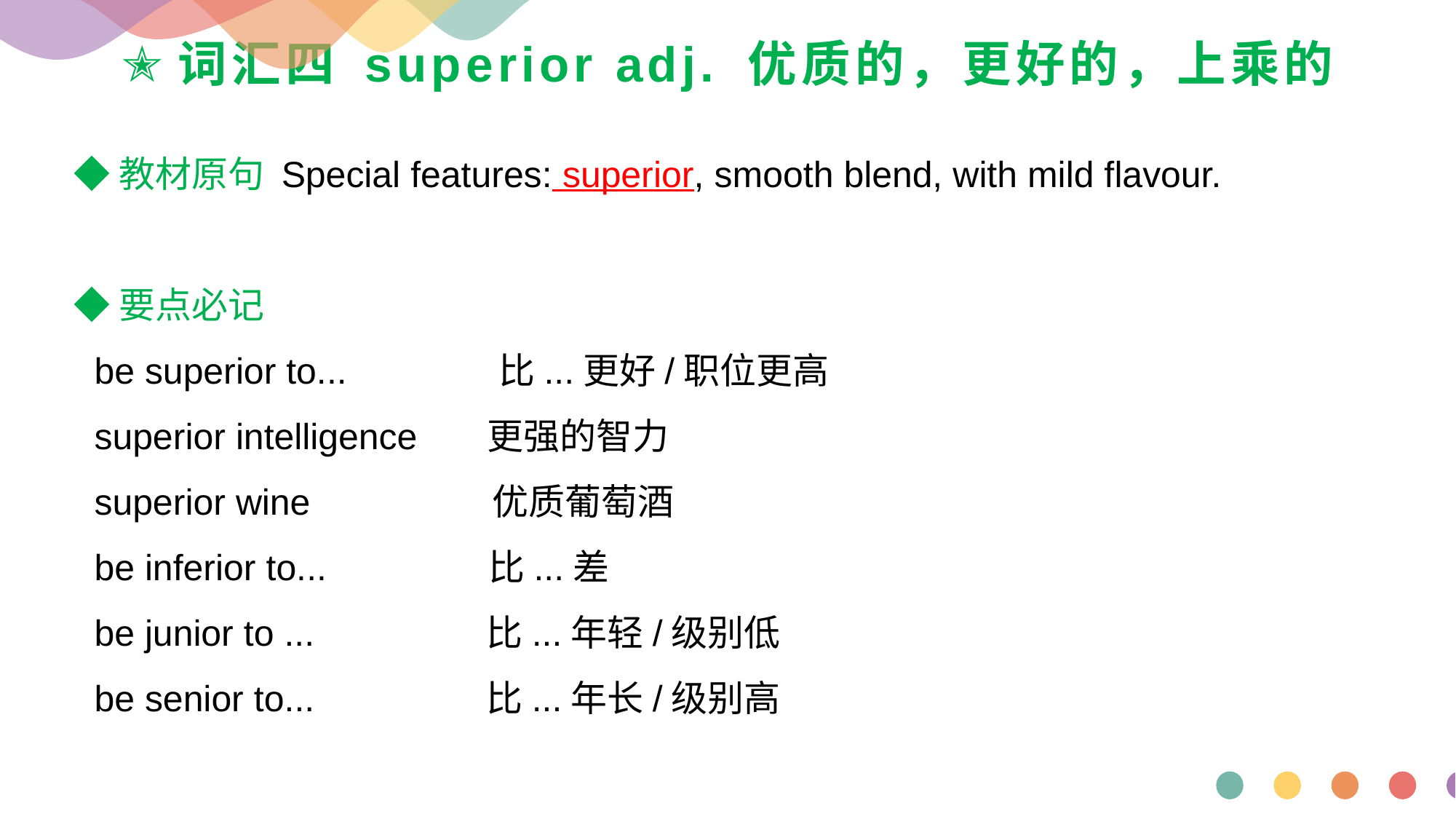

# ✭词汇四 superior adj. 优质的，更好的，上乘的
◆教材原句 Special features: superior, smooth blend, with mild flavour.

◆要点必记
  be superior to...              比...更好/职位更高
  superior intelligence      更强的智力
  superior wine                 优质葡萄酒
  be inferior to...               比...差
  be junior to ...                比...年轻/级别低
  be senior to...                比...年长/级别高